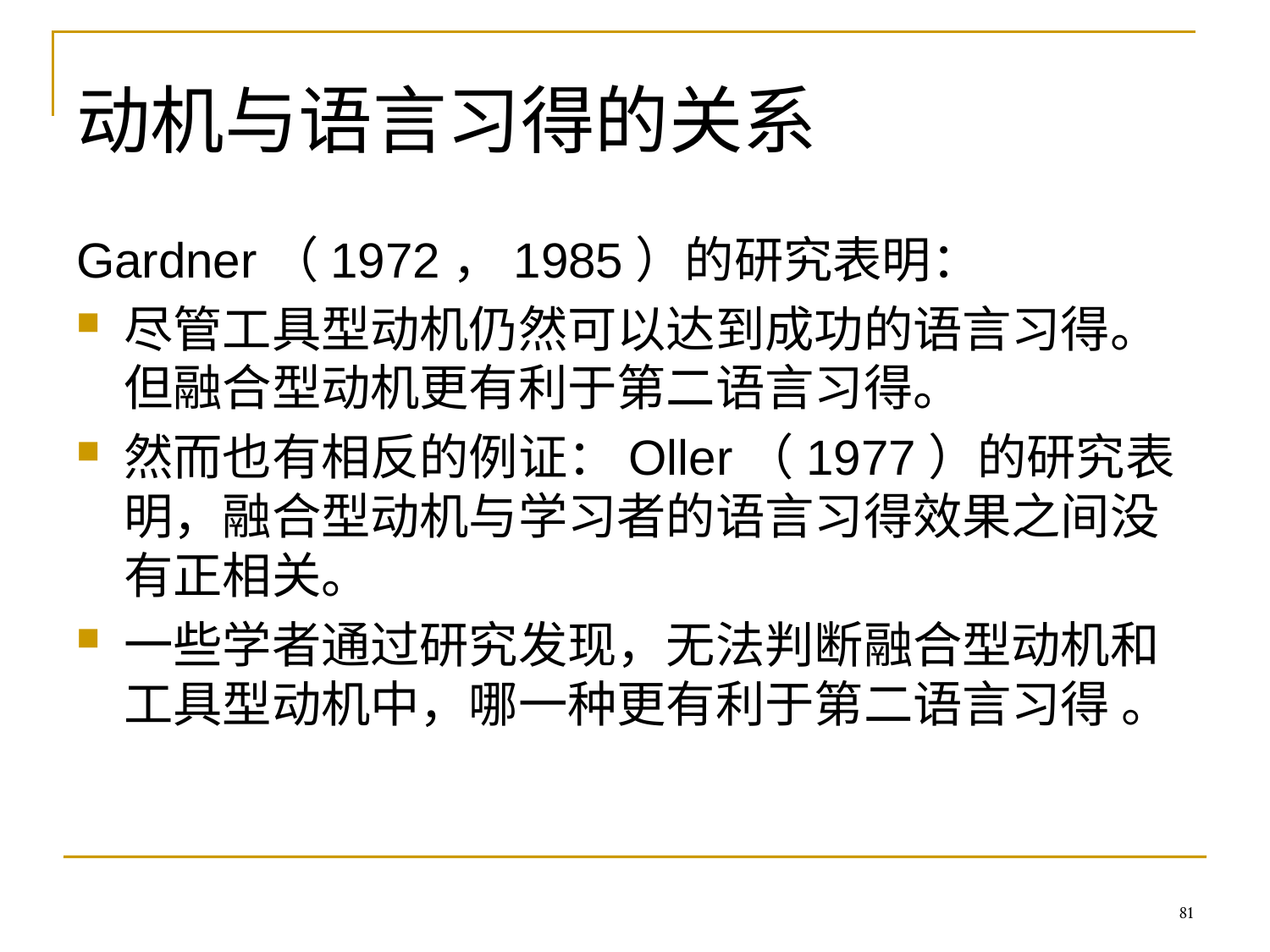

# 动机与语言习得的关系
Gardner（1972，1985）的研究表明：
尽管工具型动机仍然可以达到成功的语言习得。但融合型动机更有利于第二语言习得。
然而也有相反的例证：Oller（1977）的研究表明，融合型动机与学习者的语言习得效果之间没有正相关。
一些学者通过研究发现，无法判断融合型动机和工具型动机中，哪一种更有利于第二语言习得 。

81